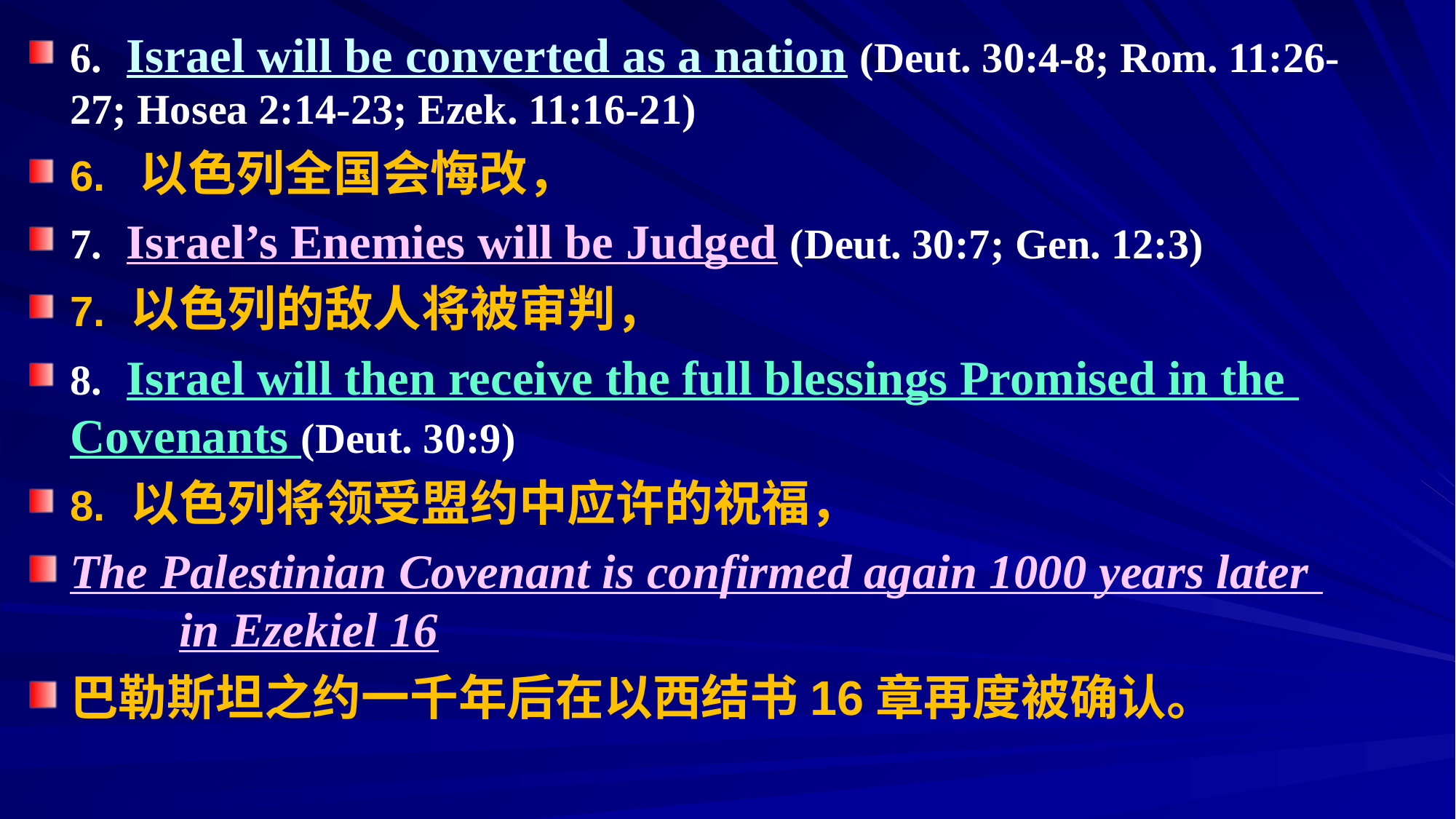

6.  Israel will be converted as a nation (Deut. 30:4-8; Rom. 11:26-	27; Hosea 2:14-23; Ezek. 11:16-21)
6.  以色列全国会悔改，
7.  Israel’s Enemies will be Judged (Deut. 30:7; Gen. 12:3)
7. 以色列的敌人将被审判，
8.  Israel will then receive the full blessings Promised in the 	Covenants (Deut. 30:9)
8. 以色列将领受盟约中应许的祝福，
The Palestinian Covenant is confirmed again 1000 years later 		in Ezekiel 16
巴勒斯坦之约一千年后在以西结书16章再度被确认。